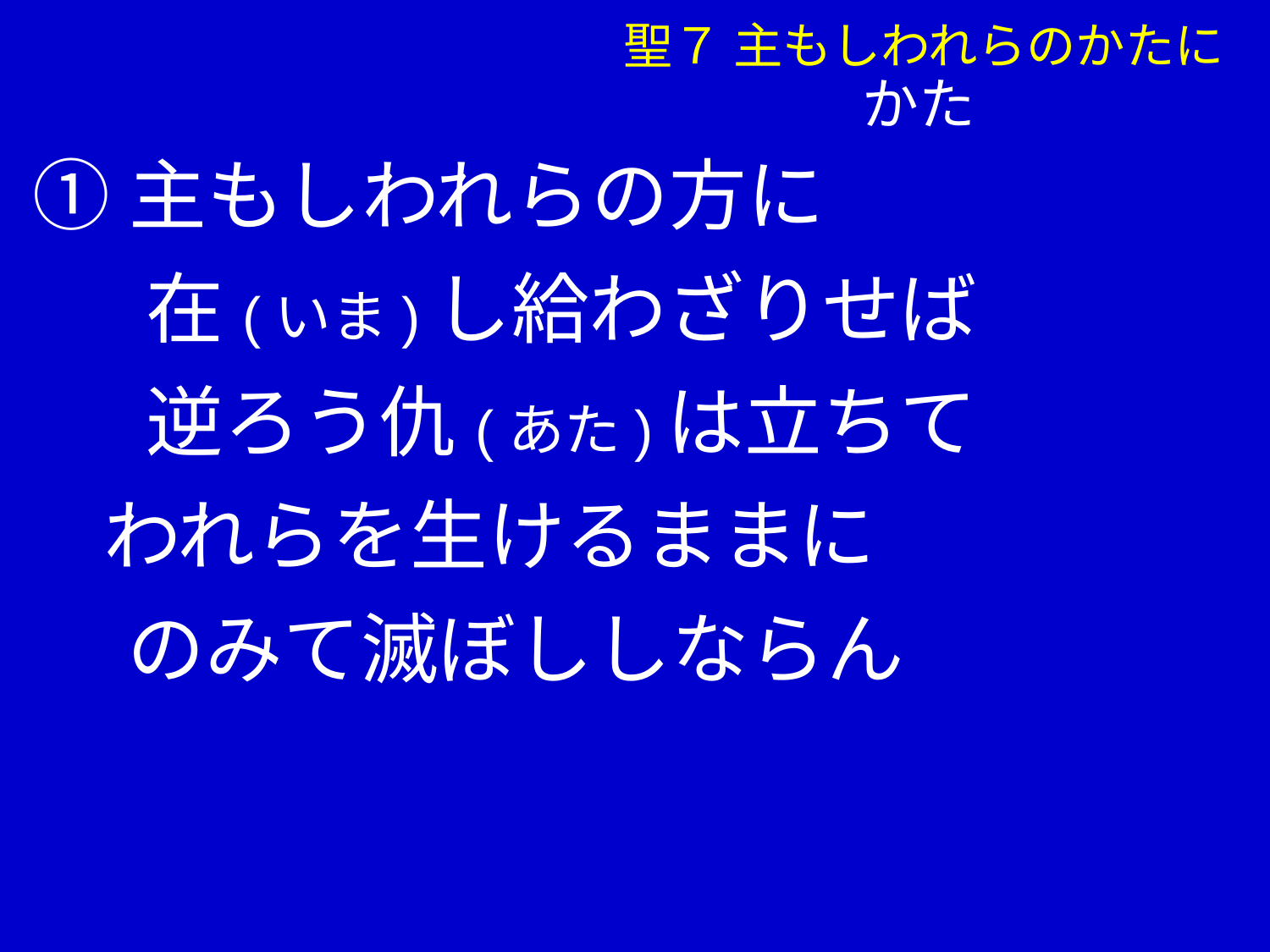

かた
①主もしわれらの方に
 　在(いま)し給わざりせば
 　逆ろう仇(あた)は立ちて
   われらを生けるままに
　 のみて滅ぼししならん
聖７ 主もしわれらのかたに